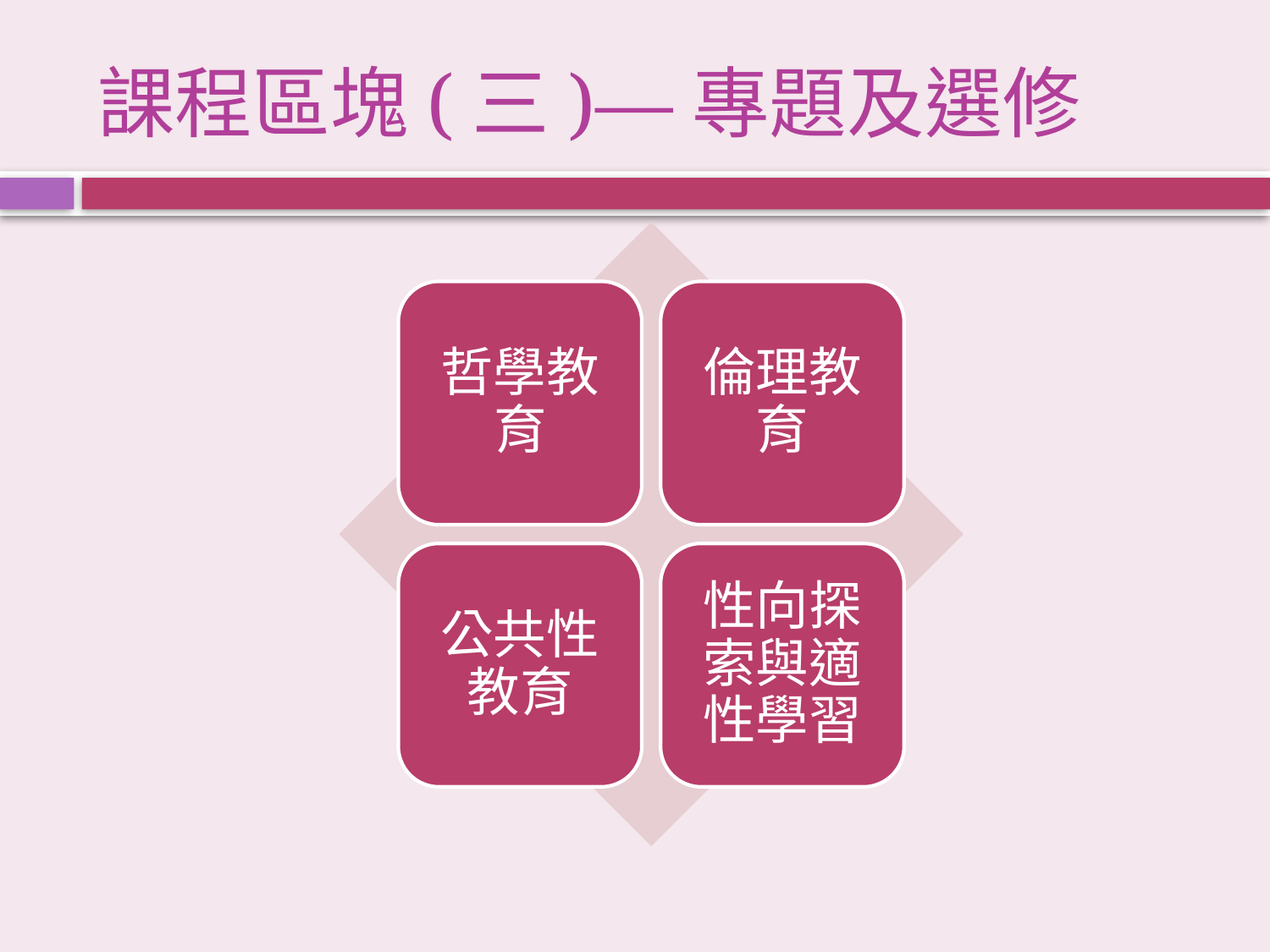

# 課程區塊(三)—專題及選修
哲學教育
倫理教育
公共性教育
性向探索與適性學習